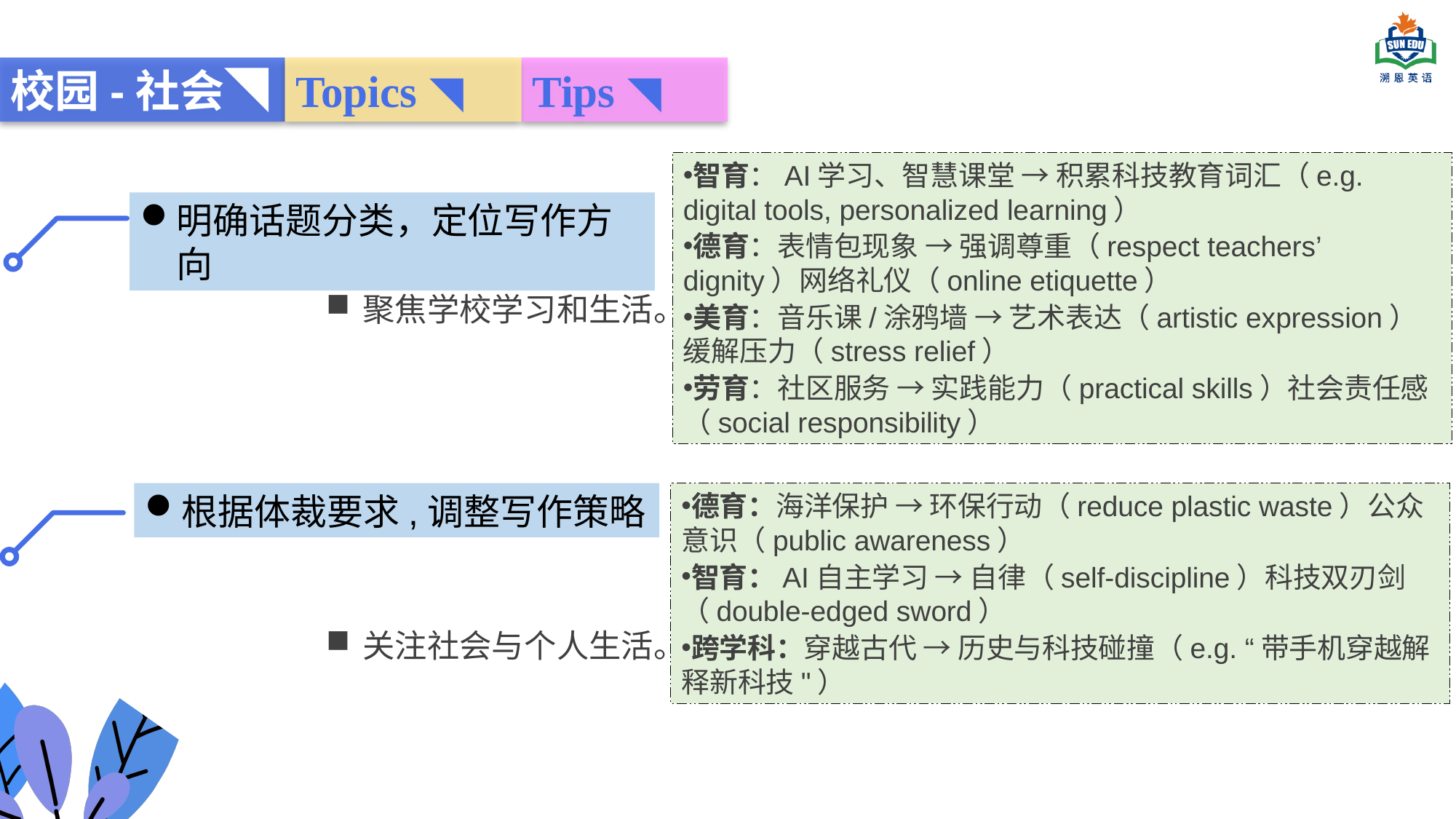

校园-社会◥
Topics ◥
Tips ◥
智育：AI学习、智慧课堂 → 积累科技教育词汇（e.g. digital tools, personalized learning）
德育：表情包现象 → 强调尊重（respect teachers’ dignity）网络礼仪（online etiquette）
美育：音乐课/涂鸦墙 → 艺术表达（artistic expression）缓解压力（stress relief）
劳育：社区服务 → 实践能力（practical skills）社会责任感（social responsibility）
明确话题分类，定位写作方向

聚焦学校学习和生活。
根据体裁要求,调整写作策略
德育：海洋保护 → 环保行动（reduce plastic waste）公众意识（public awareness）
智育：AI自主学习 → 自律（self-discipline）科技双刃剑（double-edged sword）
跨学科：穿越古代 → 历史与科技碰撞（e.g. “带手机穿越解释新科技"）

关注社会与个人生活。